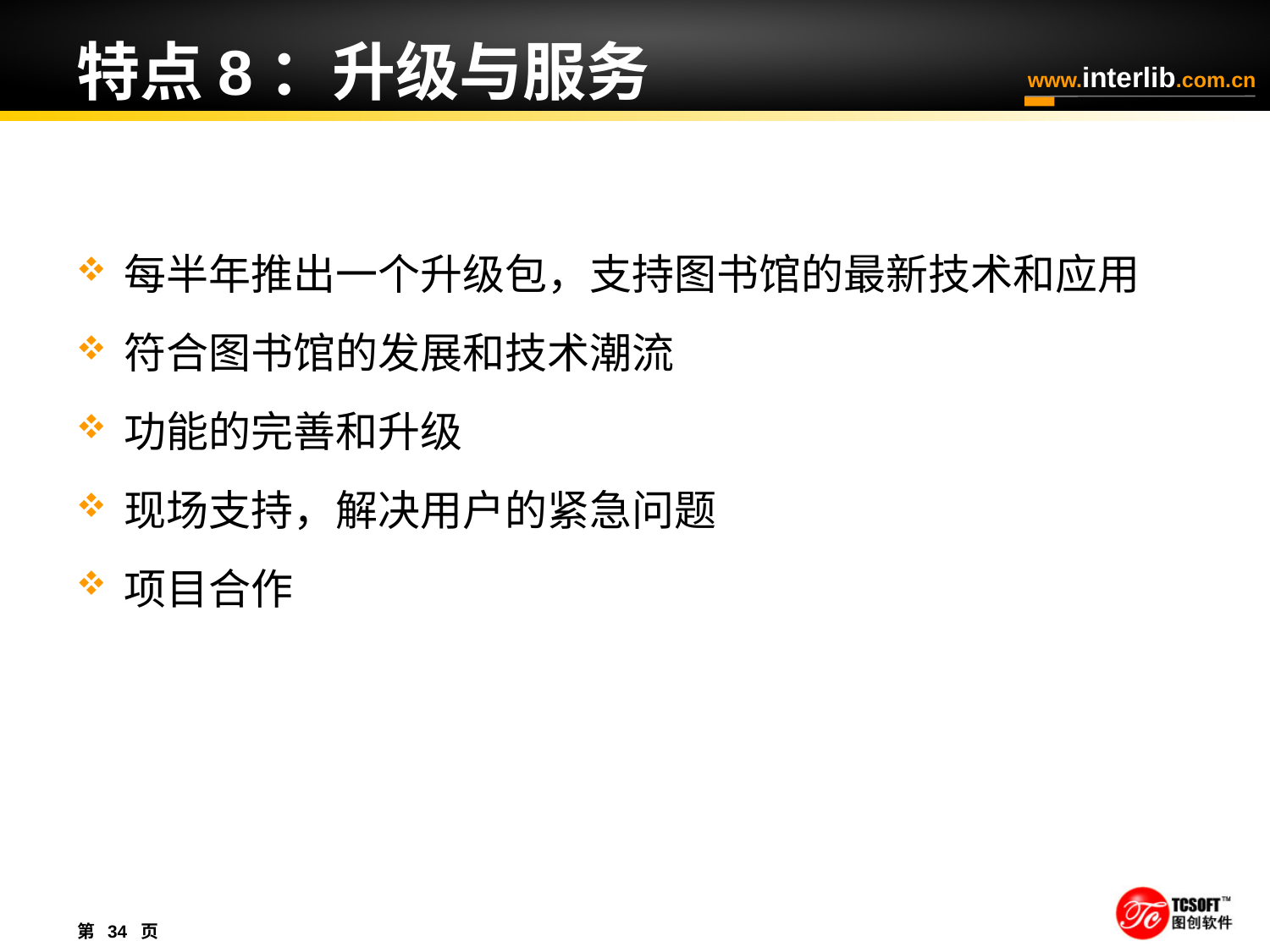

# 特点8：升级与服务
每半年推出一个升级包，支持图书馆的最新技术和应用
符合图书馆的发展和技术潮流
功能的完善和升级
现场支持，解决用户的紧急问题
项目合作